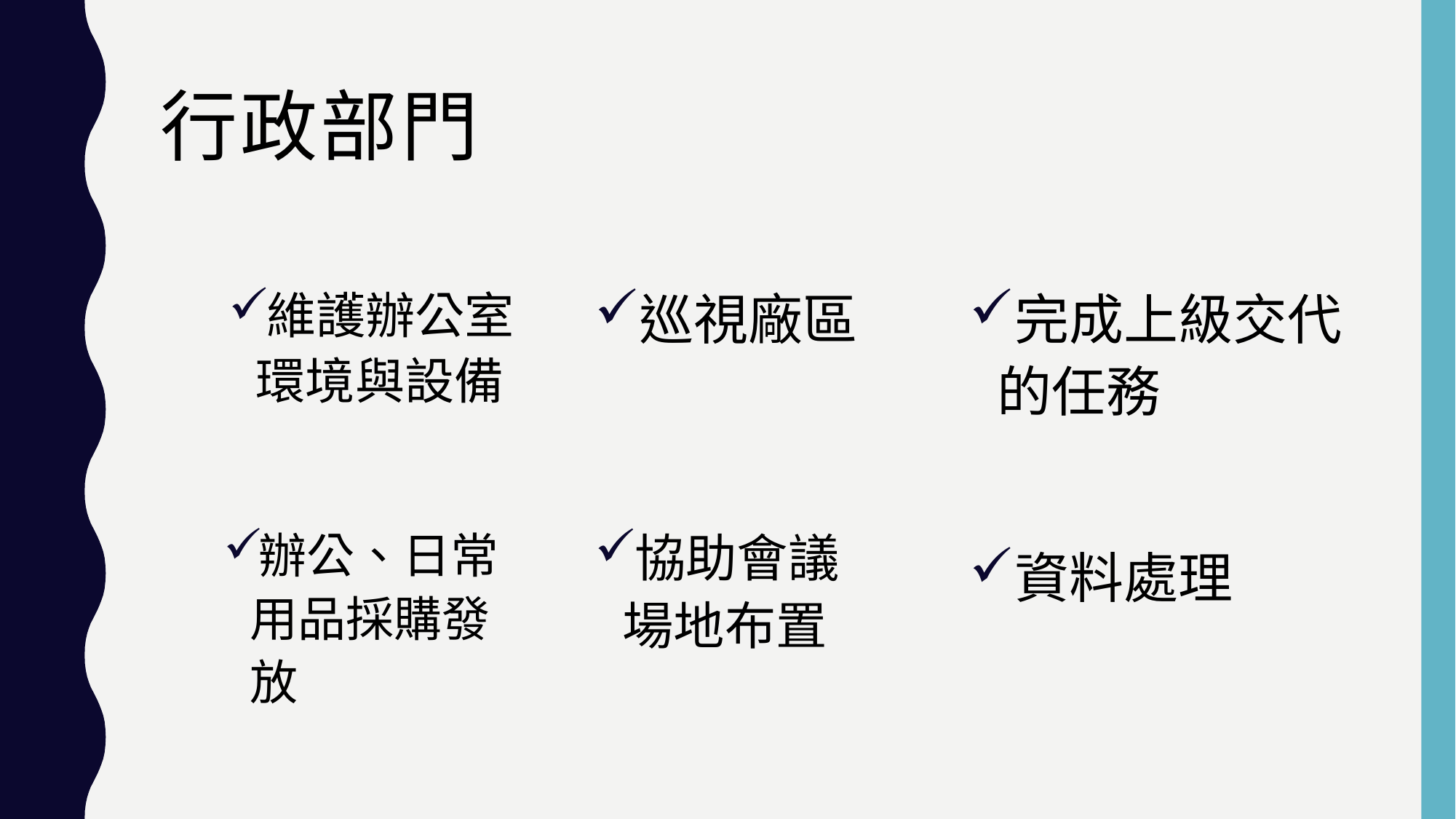

# 行政部門
維護辦公室環境與設備
巡視廠區

完成上級交代的任務

辦公、日常用品採購發放
協助會議場地布置
資料處理